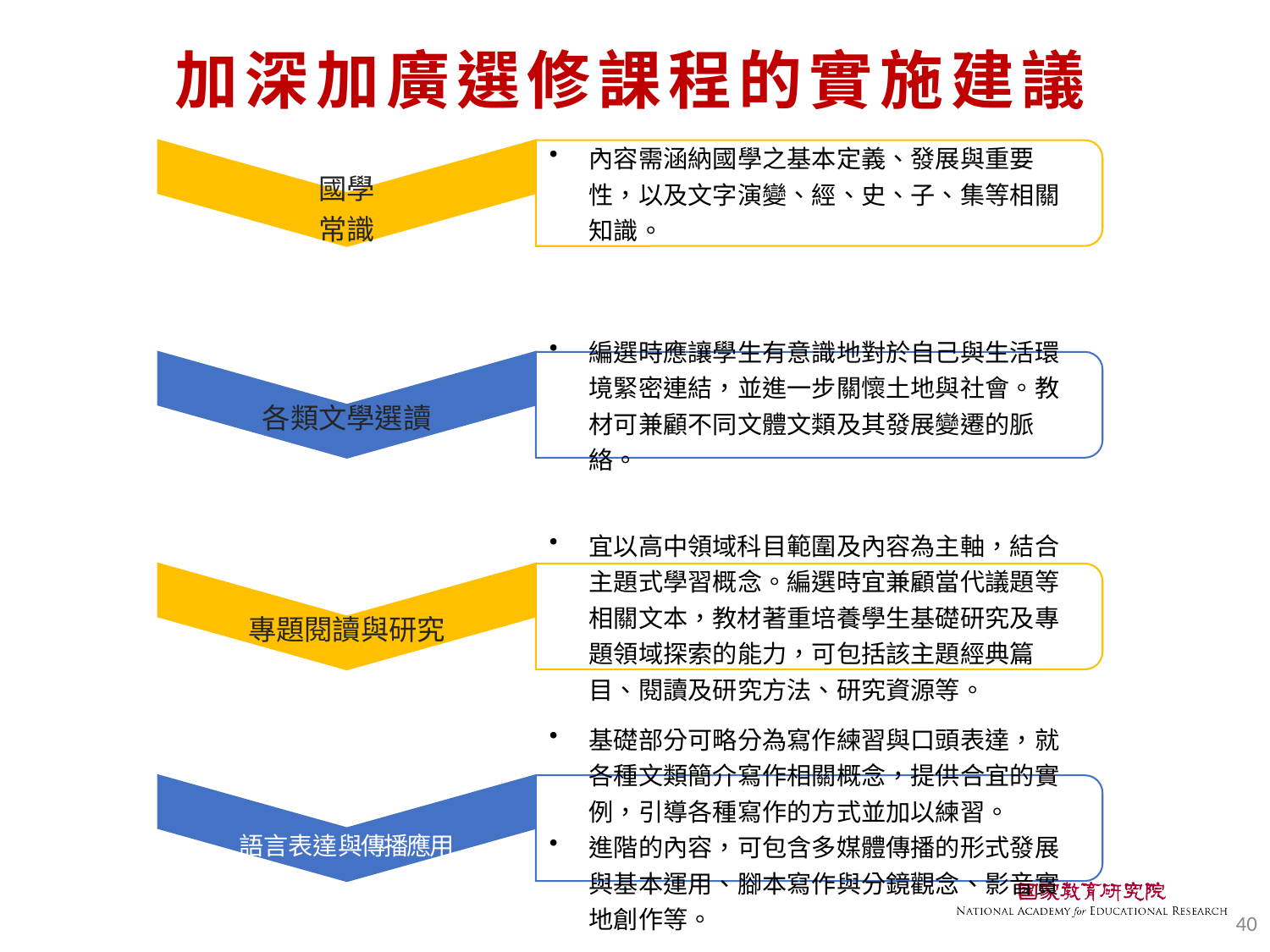

# 加深加廣選修課程的實施建議
國學
常識
內容需涵納國學之基本定義、發展與重要性，以及文字演變、經、史、子、集等相關知識。
專題閱讀與研究
宜以高中領域科目範圍及內容為主軸，結合主題式學習概念。編選時宜兼顧當代議題等相關文本，教材著重培養學生基礎研究及專題領域探索的能力，可包括該主題經典篇目、閱讀及研究方法、研究資源等。
語言表達與傳播應用
各類文學選讀
編選時應讓學生有意識地對於自己與生活環境緊密連結，並進一步關懷土地與社會。教材可兼顧不同文體文類及其發展變遷的脈絡。
基礎部分可略分為寫作練習與口頭表達，就各種文類簡介寫作相關概念，提供合宜的實例，引導各種寫作的方式並加以練習。
進階的內容，可包含多媒體傳播的形式發展與基本運用、腳本寫作與分鏡觀念、影音實地創作等。
40